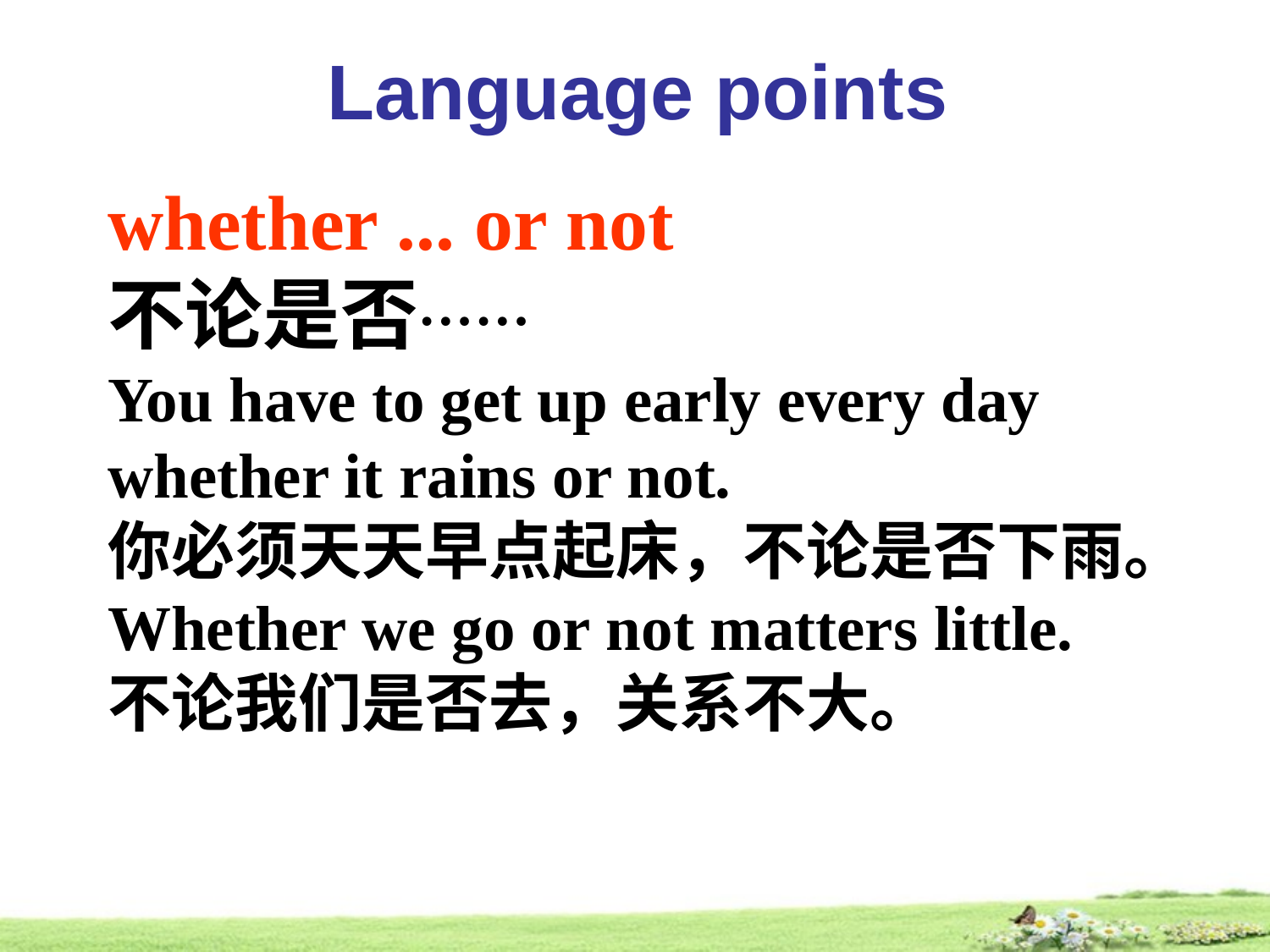

Language points
whether ... or not
不论是否……
You have to get up early every day whether it rains or not.
你必须天天早点起床，不论是否下雨。
Whether we go or not matters little.
不论我们是否去，关系不大。